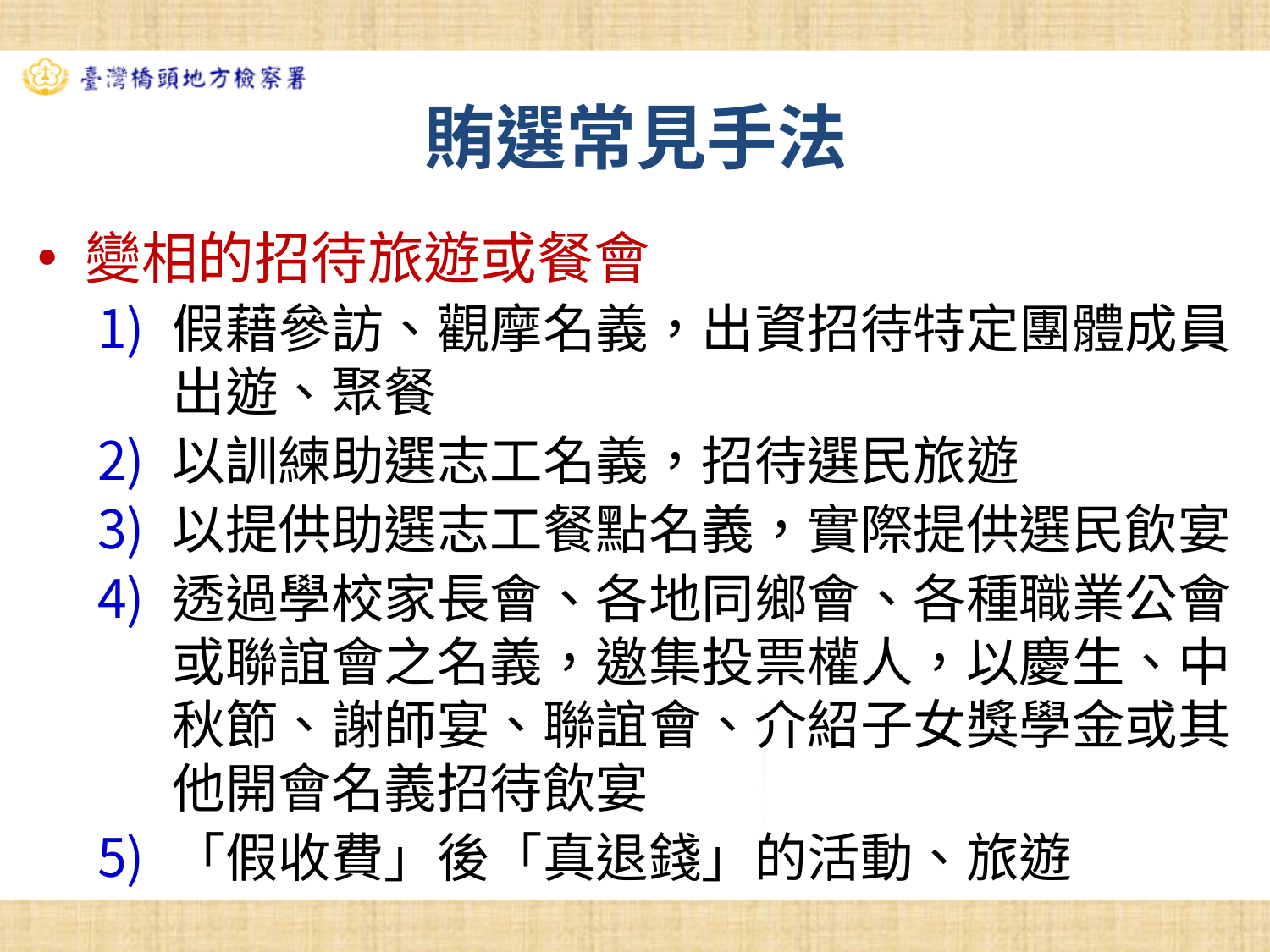

賄選常見手法
變相的招待旅遊或餐會
假藉參訪、觀摩名義，出資招待特定團體成員出遊、聚餐
以訓練助選志工名義，招待選民旅遊
以提供助選志工餐點名義，實際提供選民飲宴
透過學校家長會、各地同鄉會、各種職業公會或聯誼會之名義，邀集投票權人，以慶生、中秋節、謝師宴、聯誼會、介紹子女獎學金或其他開會名義招待飲宴
「假收費」後「真退錢」的活動、旅遊